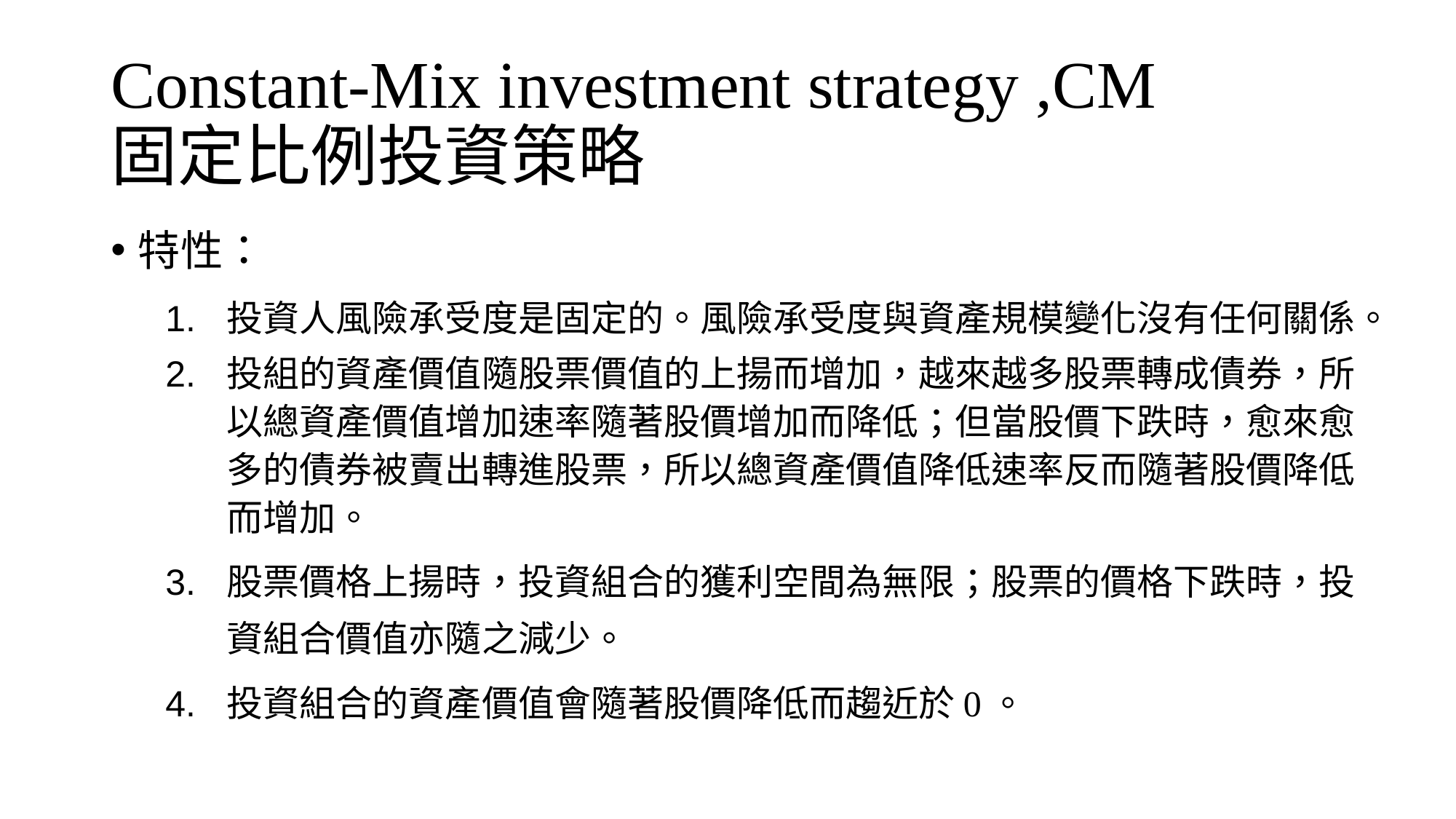

# Constant-Mix investment strategy ,CM 固定比例投資策略
特性：
投資人風險承受度是固定的。風險承受度與資產規模變化沒有任何關係。
投組的資產價值隨股票價值的上揚而增加，越來越多股票轉成債券，所以總資產價值增加速率隨著股價增加而降低；但當股價下跌時，愈來愈多的債券被賣出轉進股票，所以總資產價值降低速率反而隨著股價降低而增加。
股票價格上揚時，投資組合的獲利空間為無限；股票的價格下跌時，投資組合價值亦隨之減少。
投資組合的資產價值會隨著股價降低而趨近於0。